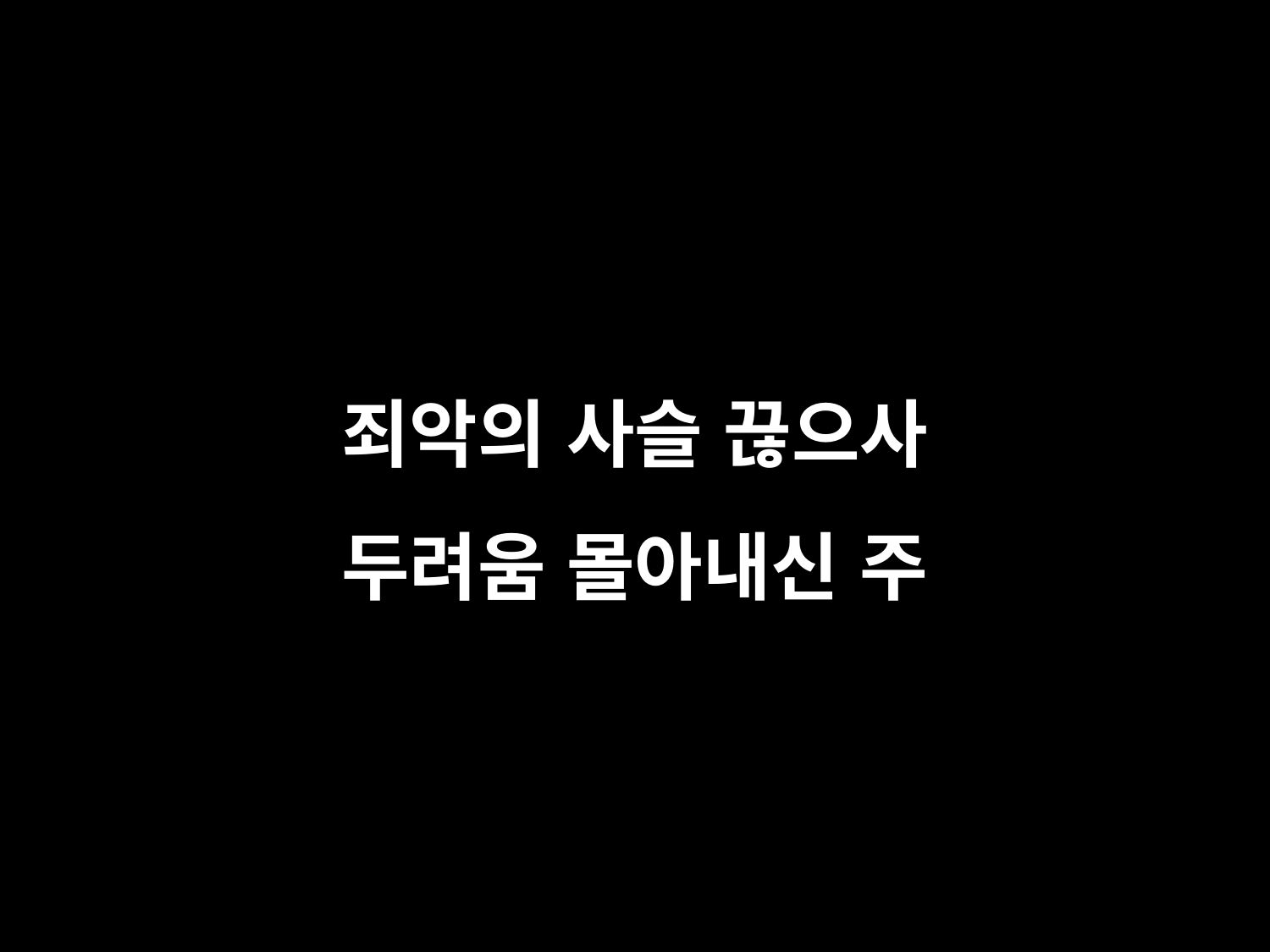

# 죄악의 사슬 끊으사 두려움 몰아내신 주